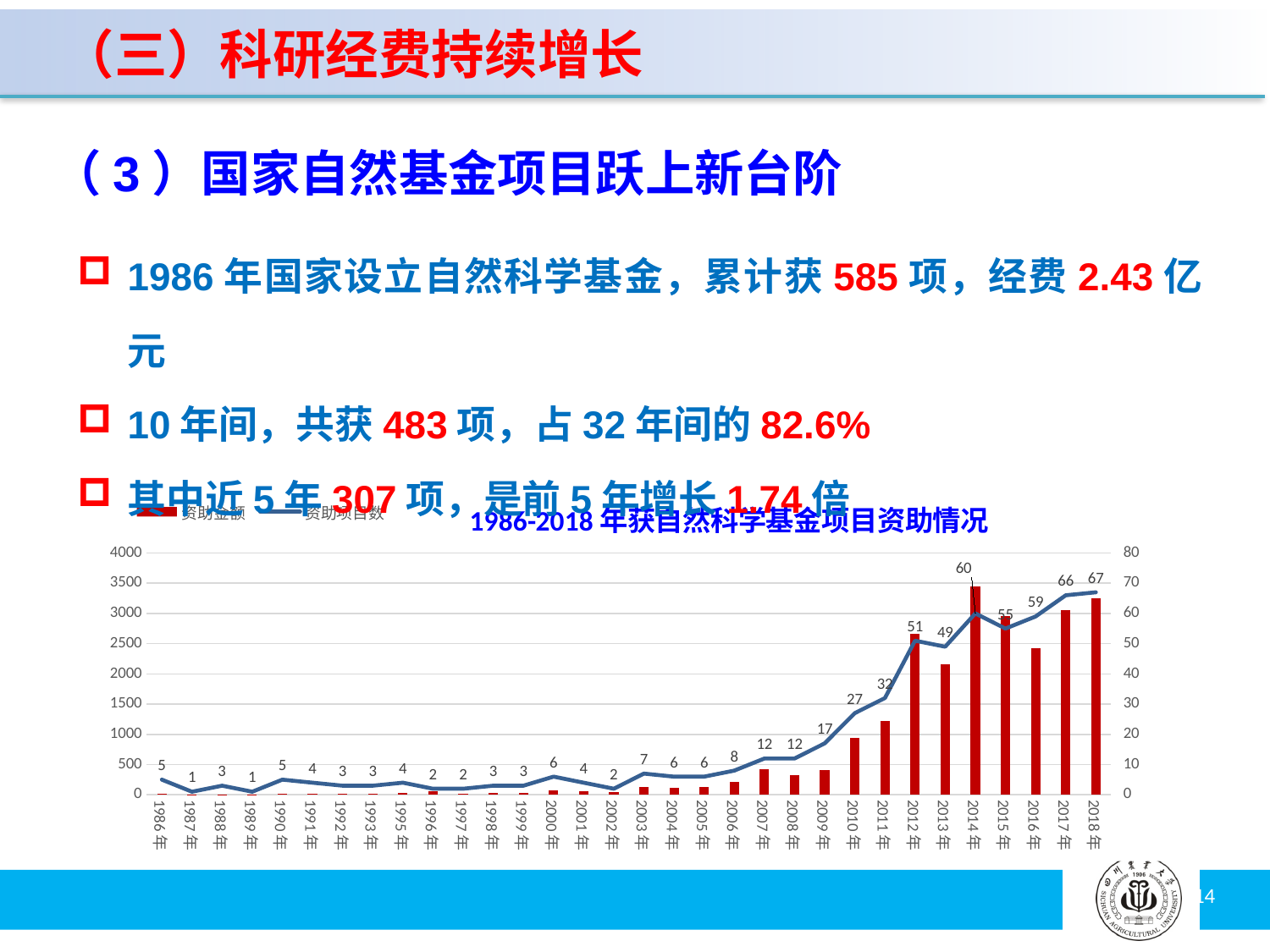

（三）科研经费持续增长
  （3）国家自然基金项目跃上新台阶
1986年国家设立自然科学基金，累计获585项，经费2.43亿元
10年间，共获483项，占32年间的82.6%
其中近5年307项，是前5年增长1.74倍

### Chart: 1986-2018年获自然科学基金项目资助情况

| Category | 资助金额 | 资助项目数 |
|---|---|---|
| 1986年 | 10.5 | 5.0 |
| 1987年 | 2.5 | 1.0 |
| 1988年 | 9.0 | 3.0 |
| 1989年 | 4.5 | 1.0 |
| 1990年 | 17.0 | 5.0 |
| 1991年 | 14.0 | 4.0 |
| 1992年 | 13.5 | 3.0 |
| 1993年 | 17.5 | 3.0 |
| 1995年 | 36.5 | 4.0 |
| 1996年 | 55.0 | 2.0 |
| 1997年 | 20.0 | 2.0 |
| 1998年 | 34.0 | 3.0 |
| 1999年 | 33.0 | 3.0 |
| 2000年 | 72.9 | 6.0 |
| 2001年 | 54.5 | 4.0 |
| 2002年 | 39.0 | 2.0 |
| 2003年 | 132.0 | 7.0 |
| 2004年 | 114.0 | 6.0 |
| 2005年 | 135.0 | 6.0 |
| 2006年 | 211.0 | 8.0 |
| 2007年 | 426.2 | 12.0 |
| 2008年 | 326.0 | 12.0 |
| 2009年 | 415.0 | 17.0 |
| 2010年 | 940.0 | 27.0 |
| 2011年 | 1218.0 | 32.0 |
| 2012年 | 2666.0 | 51.0 |
| 2013年 | 2153.0 | 49.0 |
| 2014年 | 3447.0 | 60.0 |
| 2015年 | 2960.0 | 55.0 |
| 2016年 | 2426.0 | 59.0 |
| 2017年 | 3049.1 | 66.0 |
| 2018年 | 3257.3 | 67.0 |